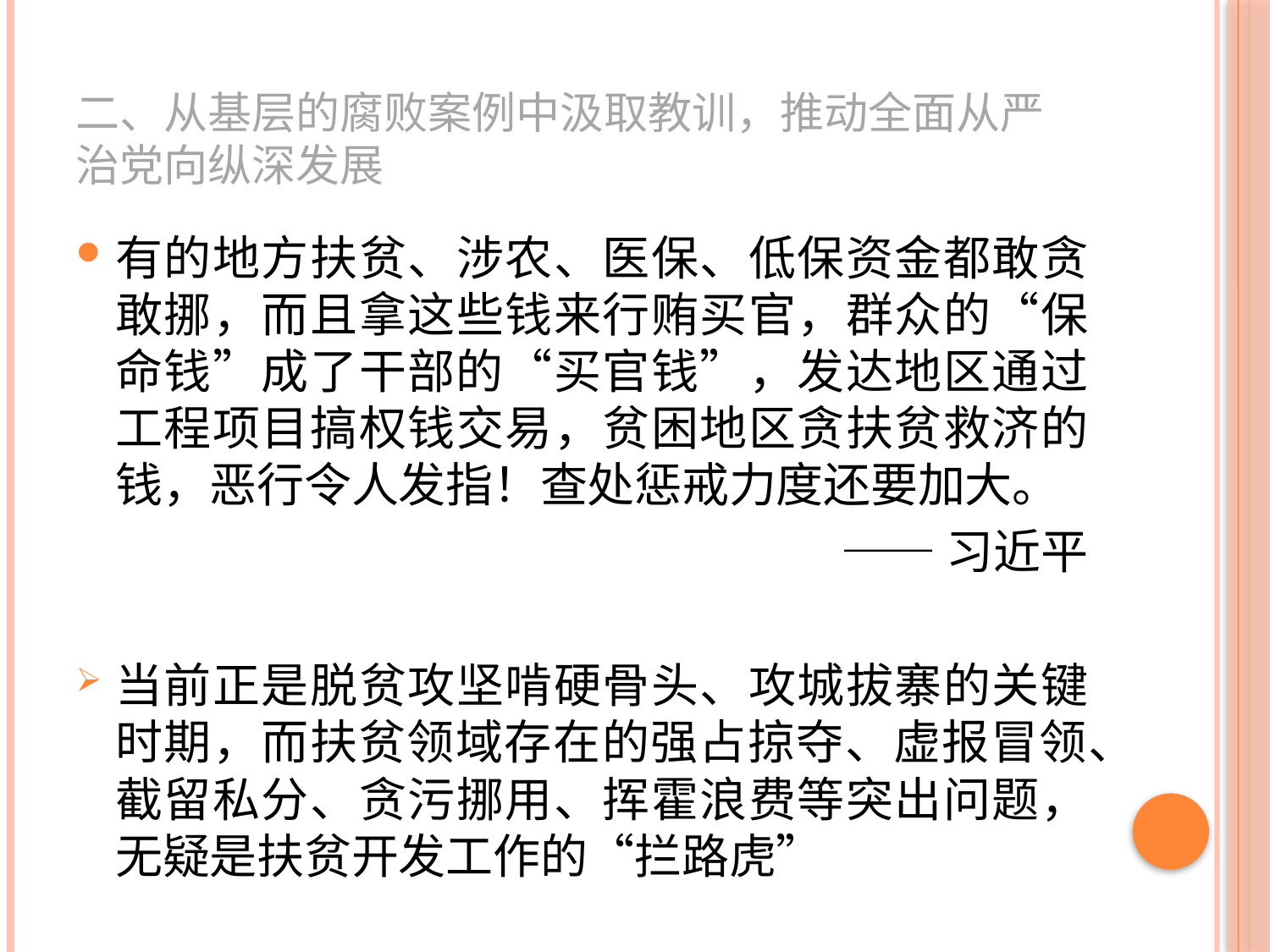

# 二、从基层的腐败案例中汲取教训，推动全面从严治党向纵深发展
有的地方扶贫、涉农、医保、低保资金都敢贪敢挪，而且拿这些钱来行贿买官，群众的“保命钱”成了干部的“买官钱”，发达地区通过工程项目搞权钱交易，贫困地区贪扶贫救济的钱，恶行令人发指！查处惩戒力度还要加大。
——习近平

当前正是脱贫攻坚啃硬骨头、攻城拔寨的关键时期，而扶贫领域存在的强占掠夺、虚报冒领、截留私分、贪污挪用、挥霍浪费等突出问题，无疑是扶贫开发工作的“拦路虎”